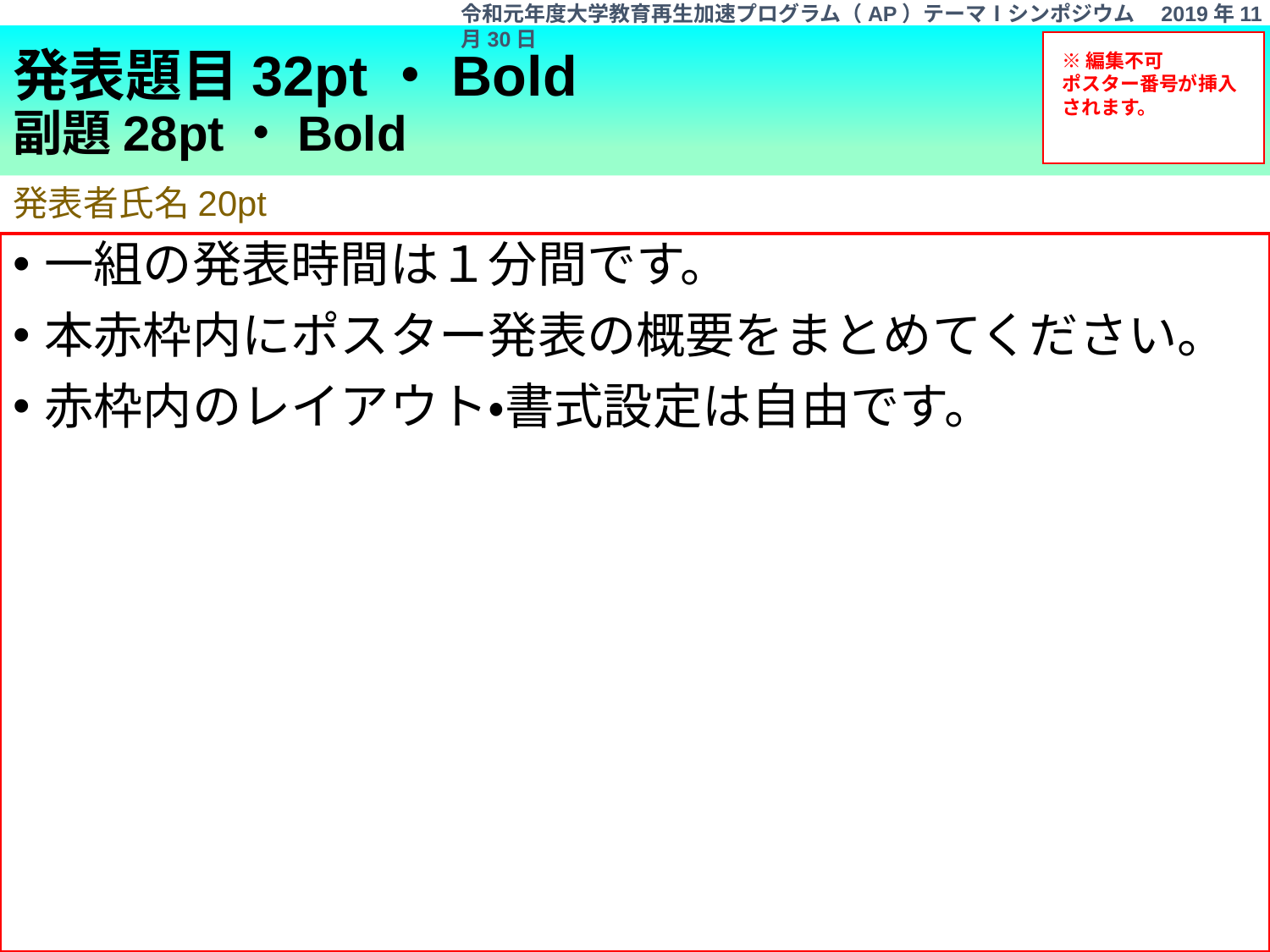

令和元年度大学教育再生加速プログラム（AP）テーマⅠシンポジウム　2019年11月30日

※編集不可
ポスター番号が挿入されます。
# 発表題目32pt・Bold 副題28pt・Bold
発表者氏名20pt
一組の発表時間は１分間です。
本赤枠内にポスター発表の概要をまとめてください。
赤枠内のレイアウト・書式設定は自由です。